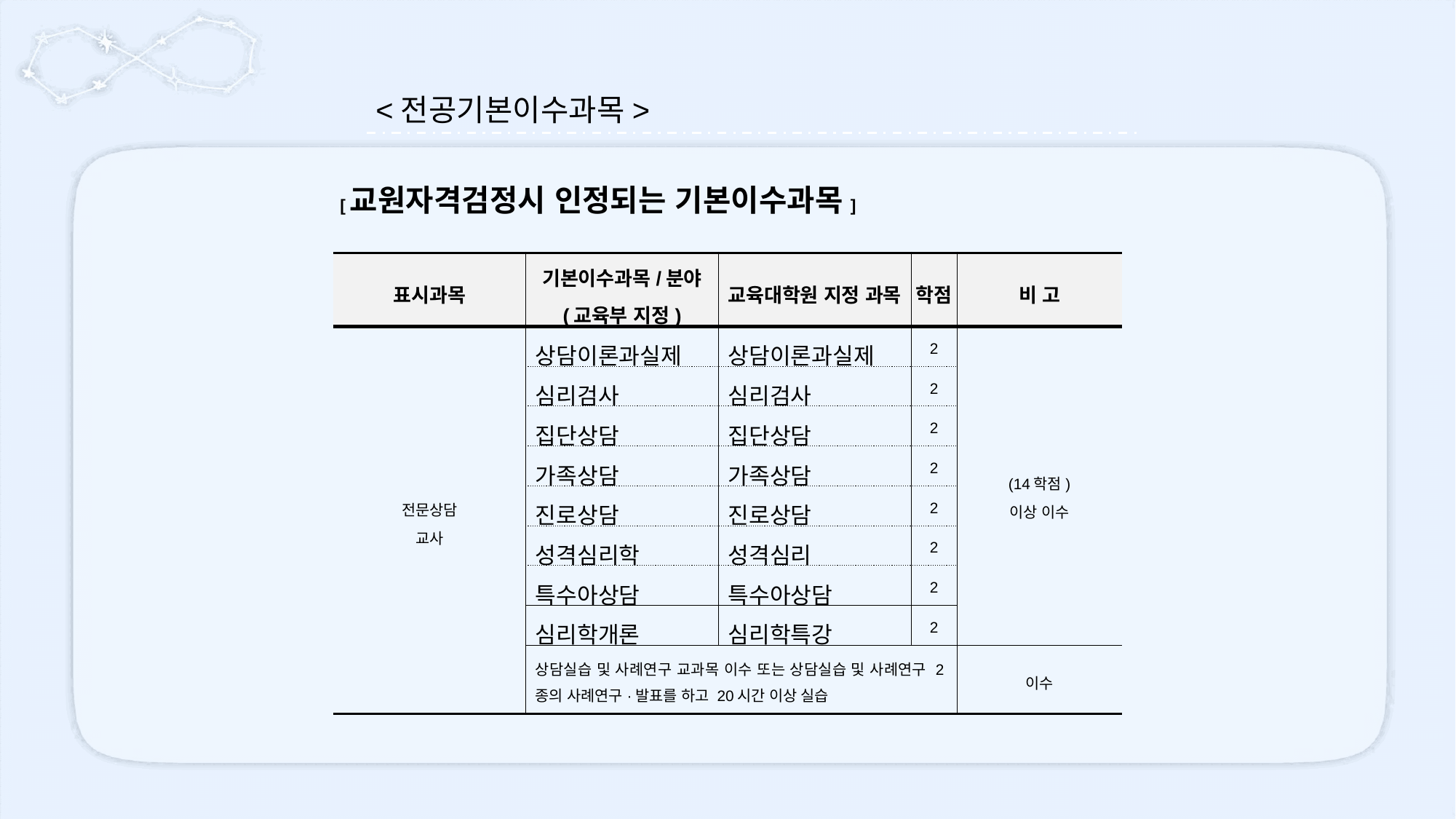

<전공기본이수과목>
[교원자격검정시 인정되는 기본이수과목]
| 표시과목 | 기본이수과목/분야 (교육부 지정) | 교육대학원 지정 과목 | 학점 | 비 고 |
| --- | --- | --- | --- | --- |
| 전문상담 교사 | 상담이론과실제 | 상담이론과실제 | 2 | (14학점) 이상 이수 |
|  | 심리검사 | 심리검사 | 2 |  |
|  | 집단상담 | 집단상담 | 2 |  |
|  | 가족상담 | 가족상담 | 2 |  |
|  | 진로상담 | 진로상담 | 2 |  |
|  | 성격심리학 | 성격심리 | 2 |  |
|  | 특수아상담 | 특수아상담 | 2 |  |
|  | 심리학개론 | 심리학특강 | 2 |  |
|  | 상담실습 및 사례연구 교과목 이수 또는 상담실습 및 사례연구 2종의 사례연구·발표를 하고 20시간 이상 실습 |  |  | 이수 |